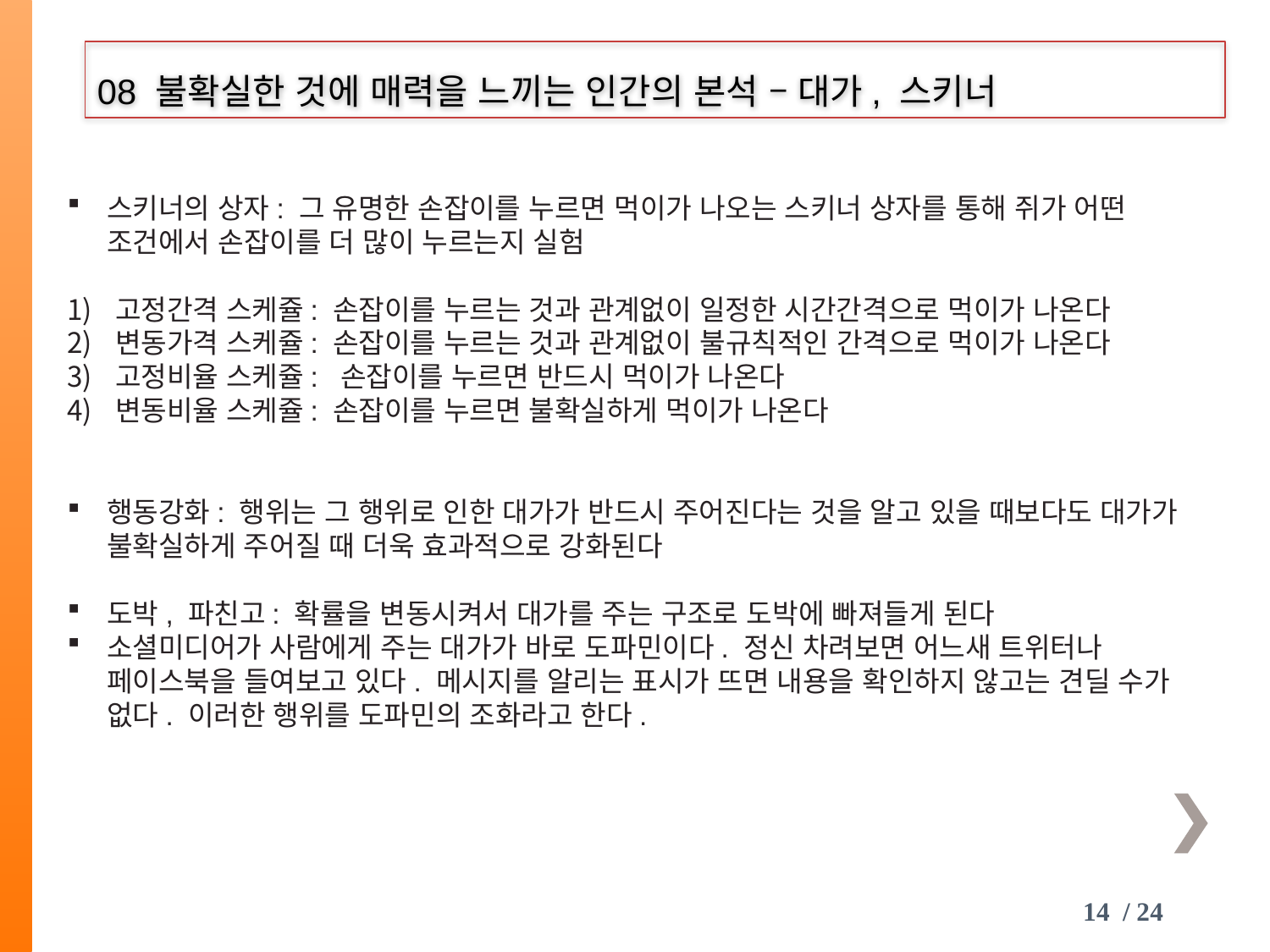

08 불확실한 것에 매력을 느끼는 인간의 본석 – 대가, 스키너

스키너의 상자: 그 유명한 손잡이를 누르면 먹이가 나오는 스키너 상자를 통해 쥐가 어떤 조건에서 손잡이를 더 많이 누르는지 실험

고정간격 스케쥴: 손잡이를 누르는 것과 관계없이 일정한 시간간격으로 먹이가 나온다
변동가격 스케쥴: 손잡이를 누르는 것과 관계없이 불규칙적인 간격으로 먹이가 나온다
고정비율 스케쥴:  손잡이를 누르면 반드시 먹이가 나온다
변동비율 스케쥴: 손잡이를 누르면 불확실하게 먹이가 나온다

행동강화: 행위는 그 행위로 인한 대가가 반드시 주어진다는 것을 알고 있을 때보다도 대가가 불확실하게 주어질 때 더욱 효과적으로 강화된다

도박, 파친고: 확률을 변동시켜서 대가를 주는 구조로 도박에 빠져들게 된다
소셜미디어가 사람에게 주는 대가가 바로 도파민이다. 정신 차려보면 어느새 트위터나 페이스북을 들여보고 있다. 메시지를 알리는 표시가 뜨면 내용을 확인하지 않고는 견딜 수가 없다. 이러한 행위를 도파민의 조화라고 한다.

14  / 24